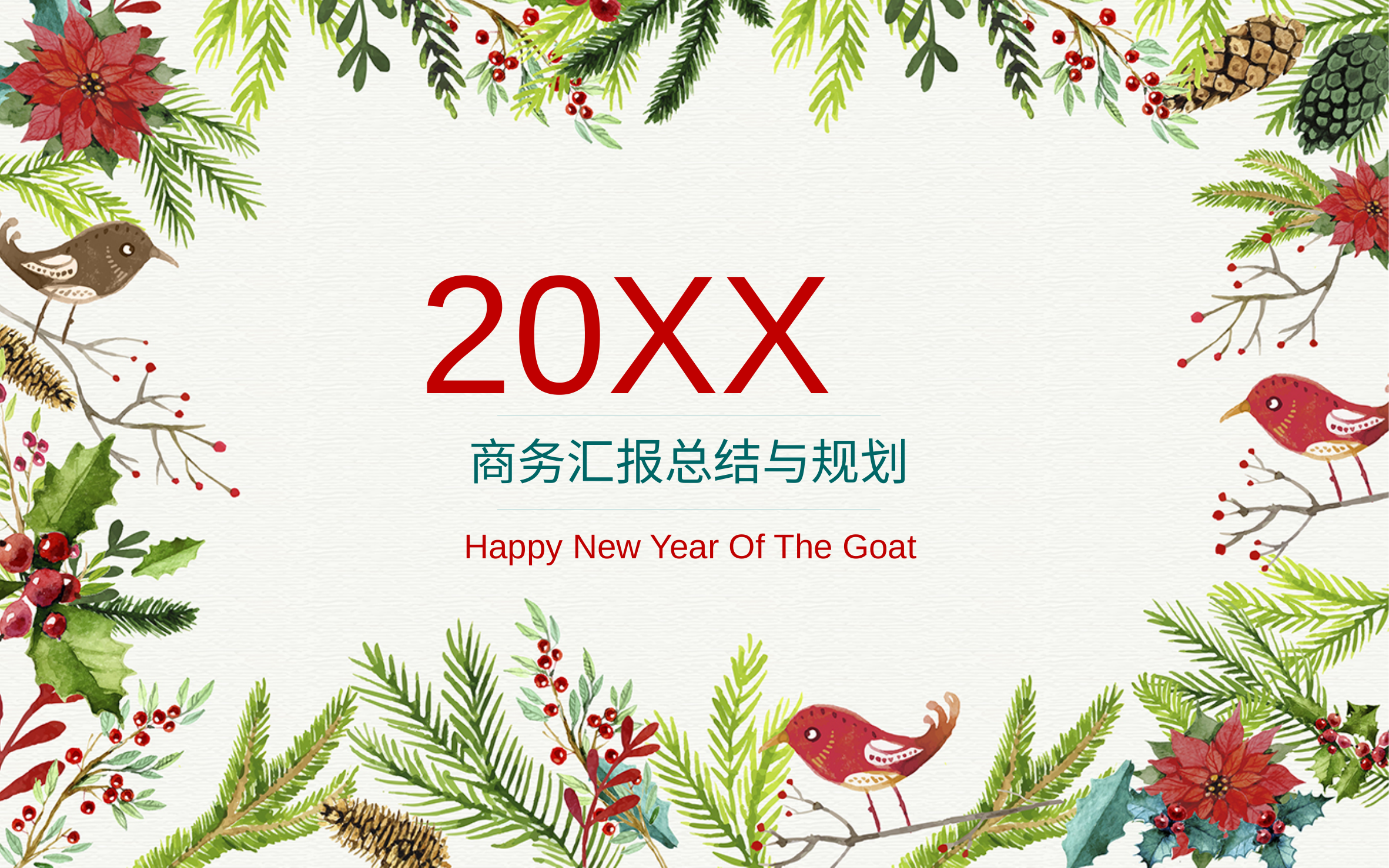

20XX
商务汇报总结与规划
Happy New Year Of The Goat